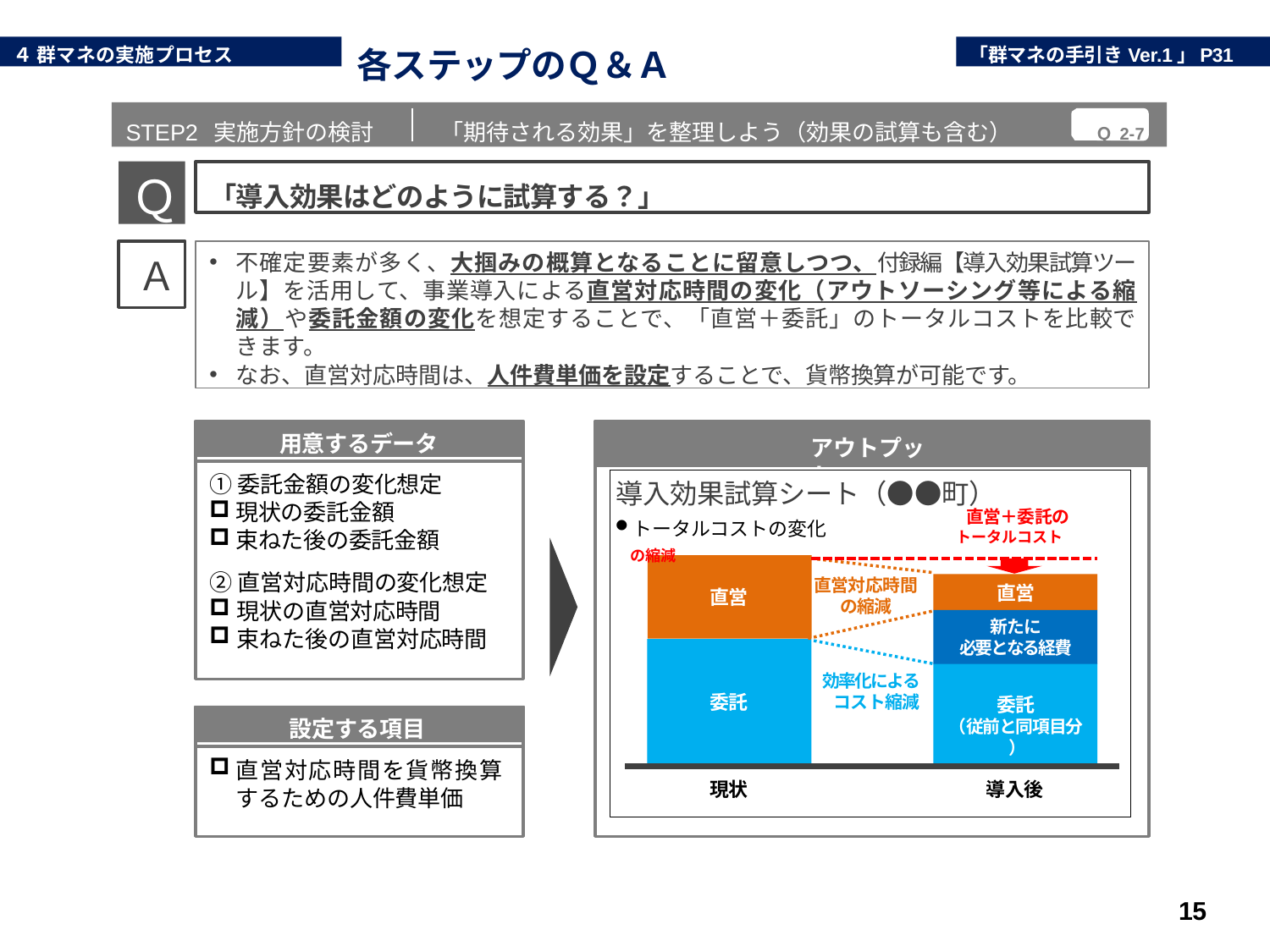

４ 群マネの実施プロセス
「群マネの手引きVer.1」	P31
各ステップのＱ＆Ａ

STEP2 実施方針の検討	「期待される効果」を整理しよう（効果の試算も含む）	Ｑ2-7
Ｑ
「導入効果はどのように試算する？」
不確定要素が多く、大掴みの概算となることに留意しつつ、付録編【導入効果試算ツール】を活用して、事業導入による直営対応時間の変化（アウトソーシング等による縮減）や委託金額の変化を想定することで、「直営＋委託」のトータルコストを比較できます。
なお、直営対応時間は、人件費単価を設定することで、貨幣換算が可能です。

Ａ

用意するデータ

アウトプット

①委託金額の変化想定
現状の委託金額
束ねた後の委託金額
②直営対応時間の変化想定
現状の直営対応時間
束ねた後の直営対応時間
導入効果試算シート（●●町）
直営＋委託の
トータルコストの変化	トータルコストの縮減

直営
新たに
必要となる経費
直営対応時間
の縮減

直営

効率化によるコスト縮減
委託
委託
（従前と同項目分 ）
設定する項目

直営対応時間を貨幣換算
するための人件費単価
現状
導入後
15